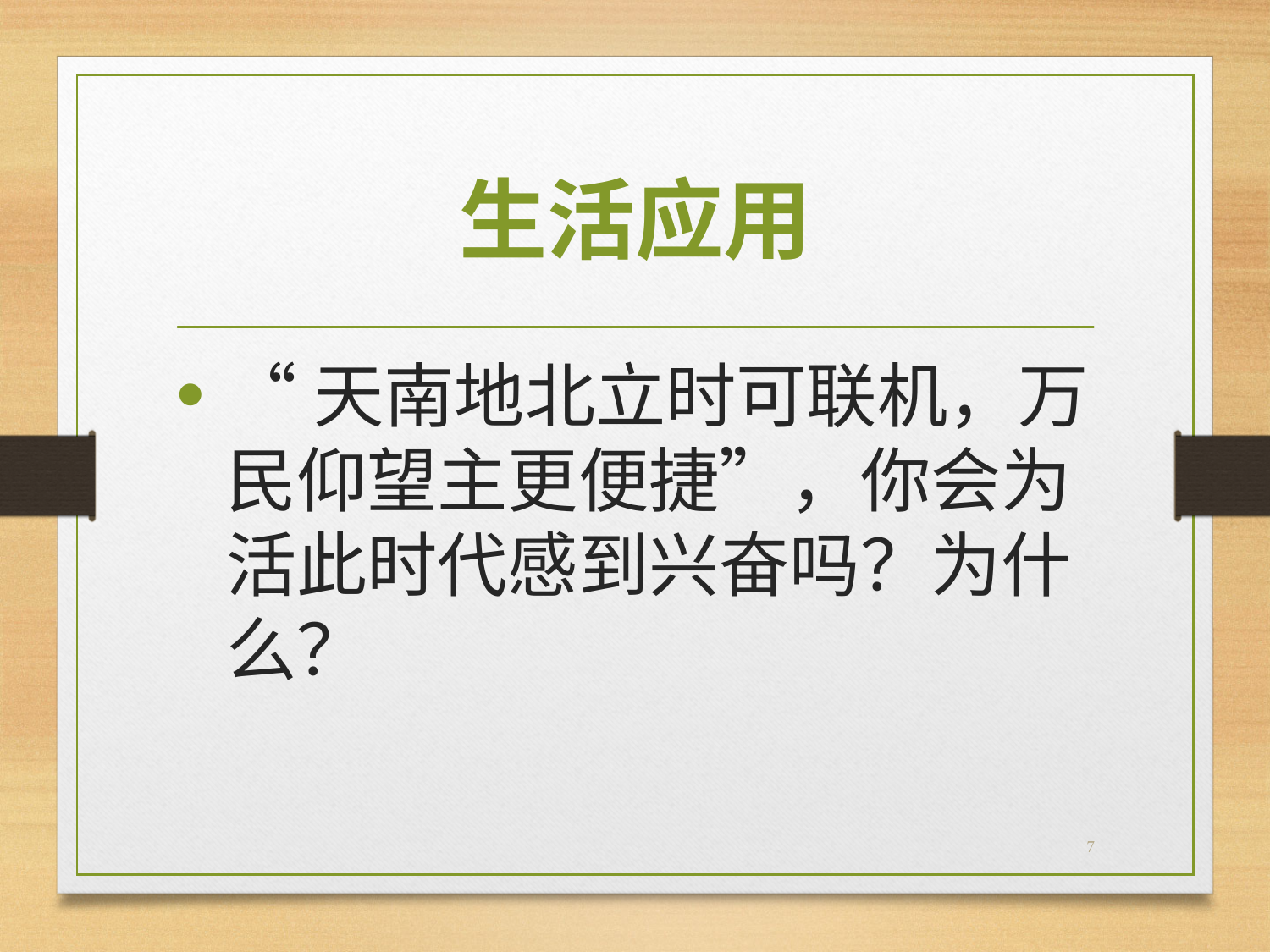

# 生活应用
“天南地北立时可联机，万民仰望主更便捷”，你会为活此时代感到兴奋吗？为什么？
7